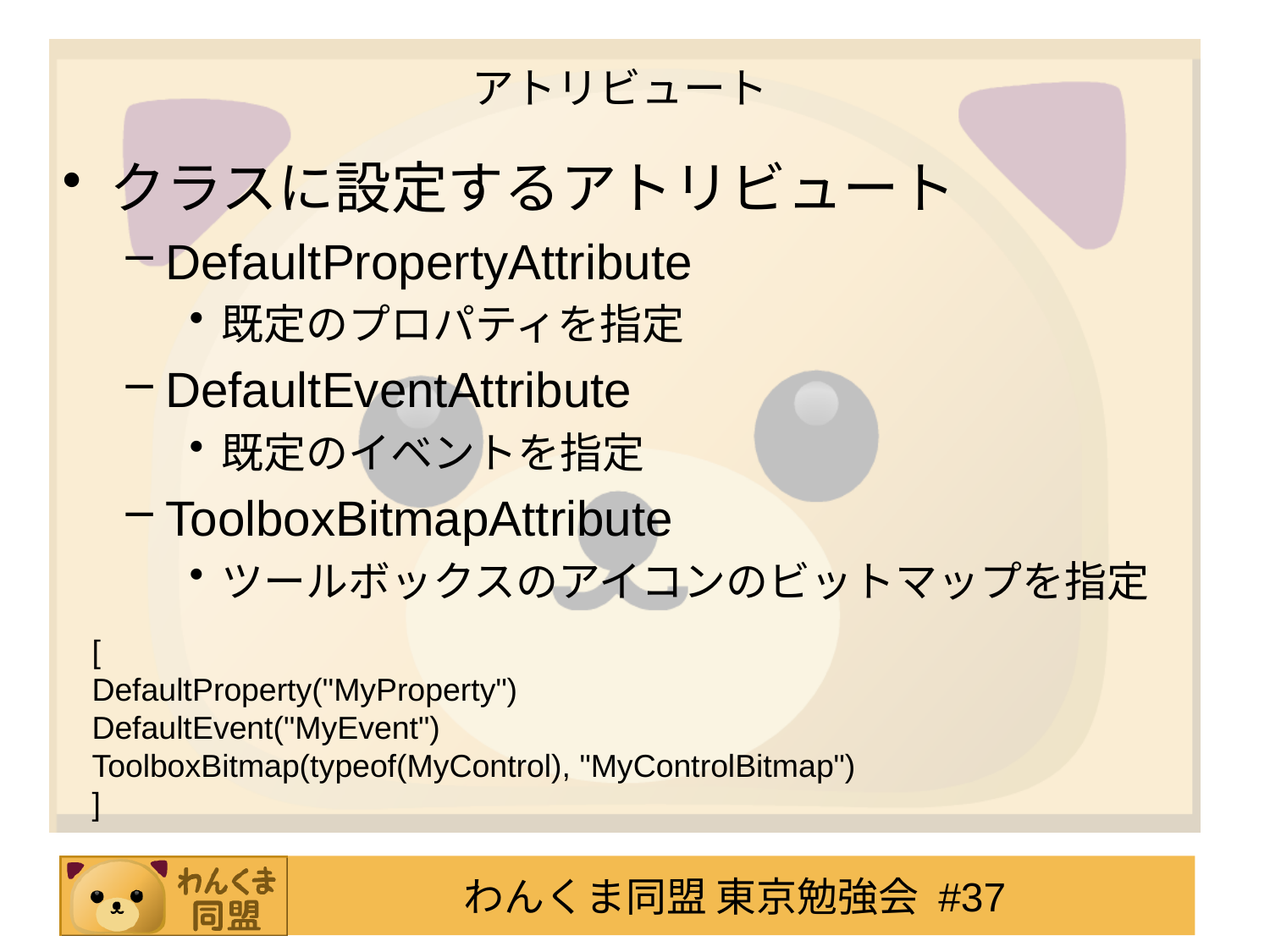

# アトリビュート
クラスに設定するアトリビュート
DefaultPropertyAttribute
既定のプロパティを指定
DefaultEventAttribute
既定のイベントを指定
ToolboxBitmapAttribute
ツールボックスのアイコンのビットマップを指定
[
DefaultProperty("MyProperty")
DefaultEvent("MyEvent")
ToolboxBitmap(typeof(MyControl), "MyControlBitmap")
]